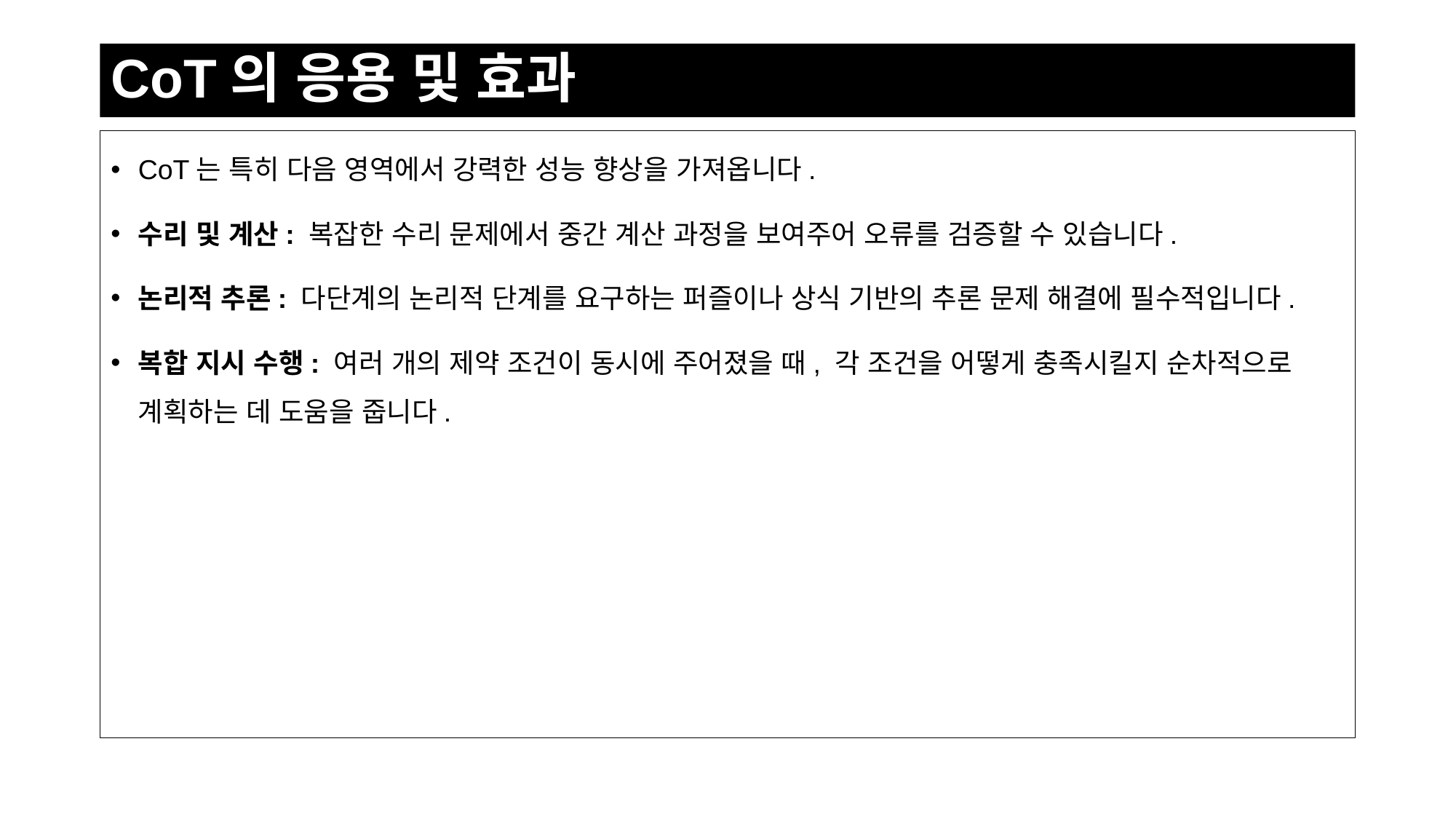

# CoT의 응용 및 효과
CoT는 특히 다음 영역에서 강력한 성능 향상을 가져옵니다.
수리 및 계산: 복잡한 수리 문제에서 중간 계산 과정을 보여주어 오류를 검증할 수 있습니다.
논리적 추론: 다단계의 논리적 단계를 요구하는 퍼즐이나 상식 기반의 추론 문제 해결에 필수적입니다.
복합 지시 수행: 여러 개의 제약 조건이 동시에 주어졌을 때, 각 조건을 어떻게 충족시킬지 순차적으로 계획하는 데 도움을 줍니다.